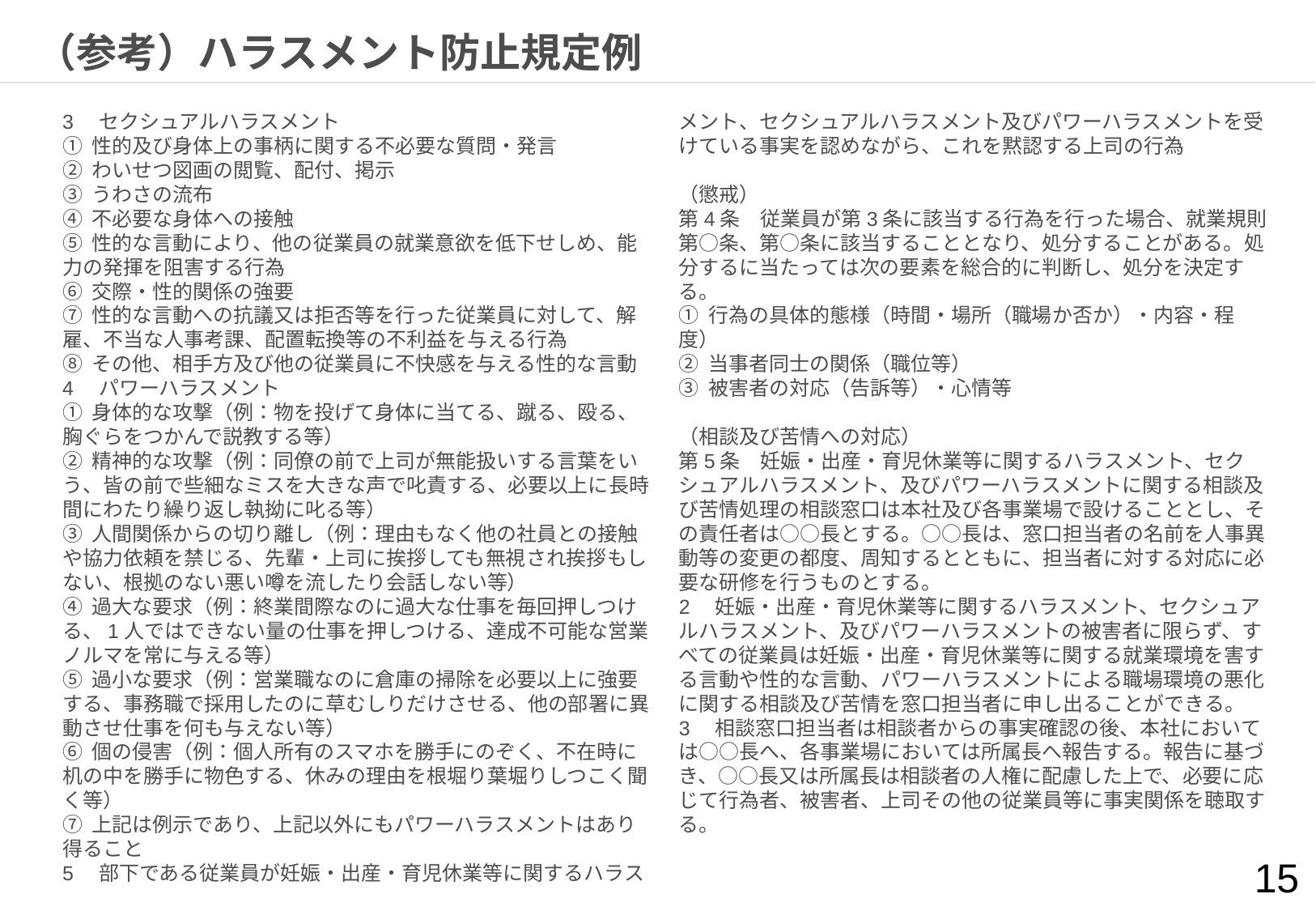

# （参考）ハラスメント防止規定例
3　セクシュアルハラスメント
① 性的及び身体上の事柄に関する不必要な質問・発言
② わいせつ図画の閲覧、配付、掲示
③ うわさの流布
④ 不必要な身体への接触
⑤ 性的な言動により、他の従業員の就業意欲を低下せしめ、能力の発揮を阻害する行為
⑥ 交際・性的関係の強要
⑦ 性的な言動への抗議又は拒否等を行った従業員に対して、解雇、不当な人事考課、配置転換等の不利益を与える行為
⑧ その他、相手方及び他の従業員に不快感を与える性的な言動
4　パワーハラスメント
① 身体的な攻撃（例：物を投げて身体に当てる、蹴る、殴る、胸ぐらをつかんで説教する等）
② 精神的な攻撃（例：同僚の前で上司が無能扱いする言葉をいう、皆の前で些細なミスを大きな声で叱責する、必要以上に長時間にわたり繰り返し執拗に叱る等）
③ 人間関係からの切り離し（例：理由もなく他の社員との接触や協力依頼を禁じる、先輩・上司に挨拶しても無視され挨拶もしない、根拠のない悪い噂を流したり会話しない等）
④ 過大な要求（例：終業間際なのに過大な仕事を毎回押しつける、1人ではできない量の仕事を押しつける、達成不可能な営業ノルマを常に与える等）
⑤ 過小な要求（例：営業職なのに倉庫の掃除を必要以上に強要する、事務職で採用したのに草むしりだけさせる、他の部署に異動させ仕事を何も与えない等）
⑥ 個の侵害（例：個人所有のスマホを勝手にのぞく、不在時に机の中を勝手に物色する、休みの理由を根堀り葉堀りしつこく聞く等）
⑦ 上記は例示であり、上記以外にもパワーハラスメントはあり得ること
5　部下である従業員が妊娠・出産・育児休業等に関するハラスメント、セクシュアルハラスメント及びパワーハラスメントを受けている事実を認めながら、これを黙認する上司の行為

（懲戒）
第4条　従業員が第3条に該当する行為を行った場合、就業規則第○条、第○条に該当することとなり、処分することがある。処分するに当たっては次の要素を総合的に判断し、処分を決定する。
① 行為の具体的態様（時間・場所（職場か否か）・内容・程度）
② 当事者同士の関係（職位等）
③ 被害者の対応（告訴等）・心情等

（相談及び苦情への対応）
第5条　妊娠・出産・育児休業等に関するハラスメント、セクシュアルハラスメント、及びパワーハラスメントに関する相談及び苦情処理の相談窓口は本社及び各事業場で設けることとし、その責任者は○○長とする。○○長は、窓口担当者の名前を人事異動等の変更の都度、周知するとともに、担当者に対する対応に必要な研修を行うものとする。
2　妊娠・出産・育児休業等に関するハラスメント、セクシュアルハラスメント、及びパワーハラスメントの被害者に限らず、すべての従業員は妊娠・出産・育児休業等に関する就業環境を害する言動や性的な言動、パワーハラスメントによる職場環境の悪化に関する相談及び苦情を窓口担当者に申し出ることができる。
3　相談窓口担当者は相談者からの事実確認の後、本社においては○○長へ、各事業場においては所属長へ報告する。報告に基づき、○○長又は所属長は相談者の人権に配慮した上で、必要に応じて行為者、被害者、上司その他の従業員等に事実関係を聴取する。
15